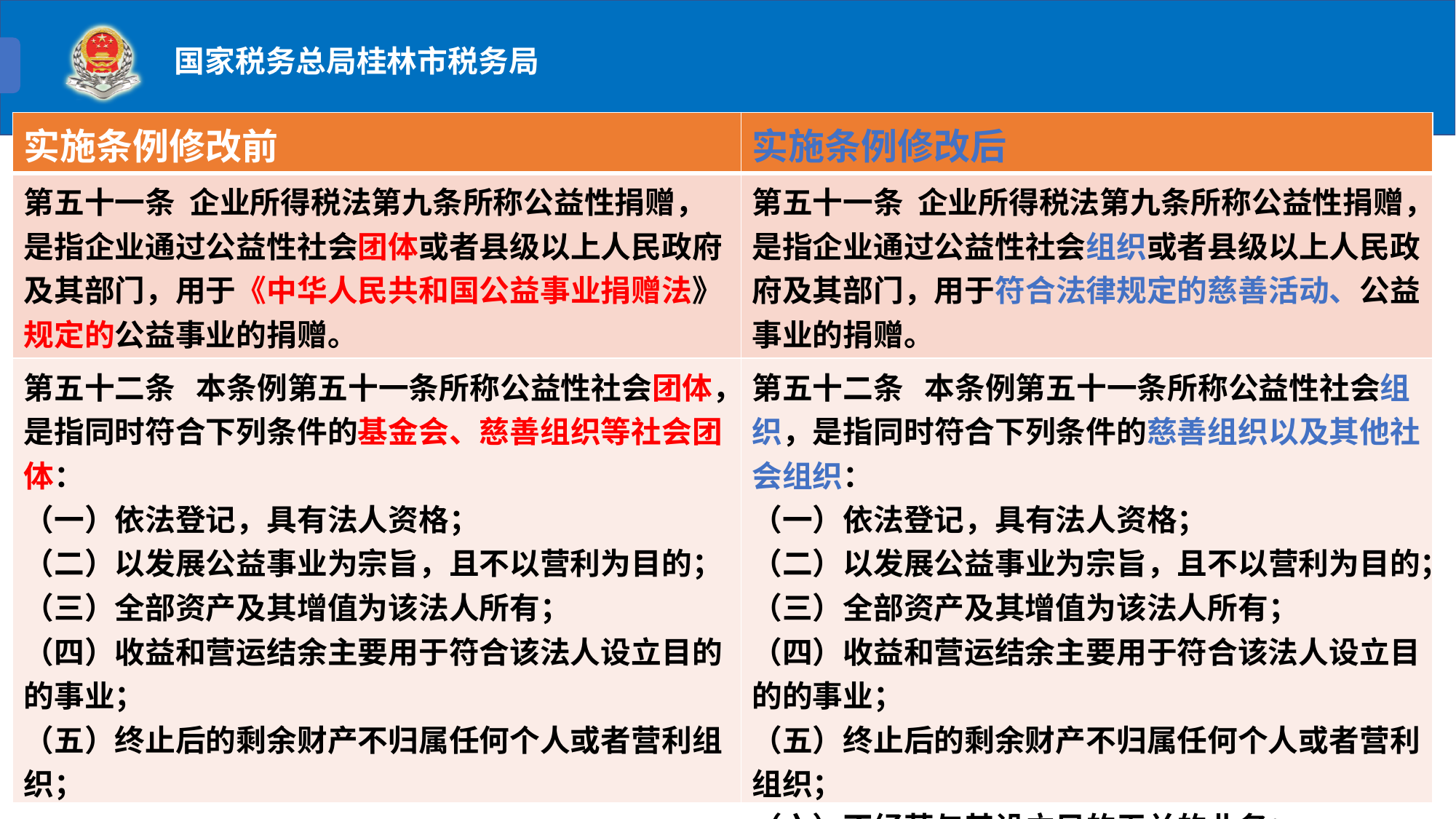

| 实施条例修改前 | 实施条例修改后 |
| --- | --- |
| 第五十一条 企业所得税法第九条所称公益性捐赠，是指企业通过公益性社会团体或者县级以上人民政府及其部门，用于《中华人民共和国公益事业捐赠法》规定的公益事业的捐赠。 | 第五十一条 企业所得税法第九条所称公益性捐赠，是指企业通过公益性社会组织或者县级以上人民政府及其部门，用于符合法律规定的慈善活动、公益事业的捐赠。 |
| 第五十二条 本条例第五十一条所称公益性社会团体，是指同时符合下列条件的基金会、慈善组织等社会团体： （一）依法登记，具有法人资格； （二）以发展公益事业为宗旨，且不以营利为目的； （三）全部资产及其增值为该法人所有； （四）收益和营运结余主要用于符合该法人设立目的的事业； （五）终止后的剩余财产不归属任何个人或者营利组织； （六）不经营与其设立目的无关的业务； | 第五十二条 本条例第五十一条所称公益性社会组织，是指同时符合下列条件的慈善组织以及其他社会组织： （一）依法登记，具有法人资格； （二）以发展公益事业为宗旨，且不以营利为目的； （三）全部资产及其增值为该法人所有； （四）收益和营运结余主要用于符合该法人设立目的的事业； （五）终止后的剩余财产不归属任何个人或者营利组织； （六）不经营与其设立目的无关的业务； |
e7d195523061f1c062df869295d8a0a11120349891c27003D2E1C84926AC27B998C4E6DB32CFD86673C8A95AFDAA40B3D72EE1B14BA0CD5ADF6A90DFBF7FD9C4343ADB56E206D0753FACD027C6C9A50526FC4BD1306CADB56A7DBAA1512074E625C97B5E431F2D57A54ED664165DA2BB31E6597E2FE6339A12FD001F8FF7F47DE2221DE1CAD53B509893BF37E2E11D08